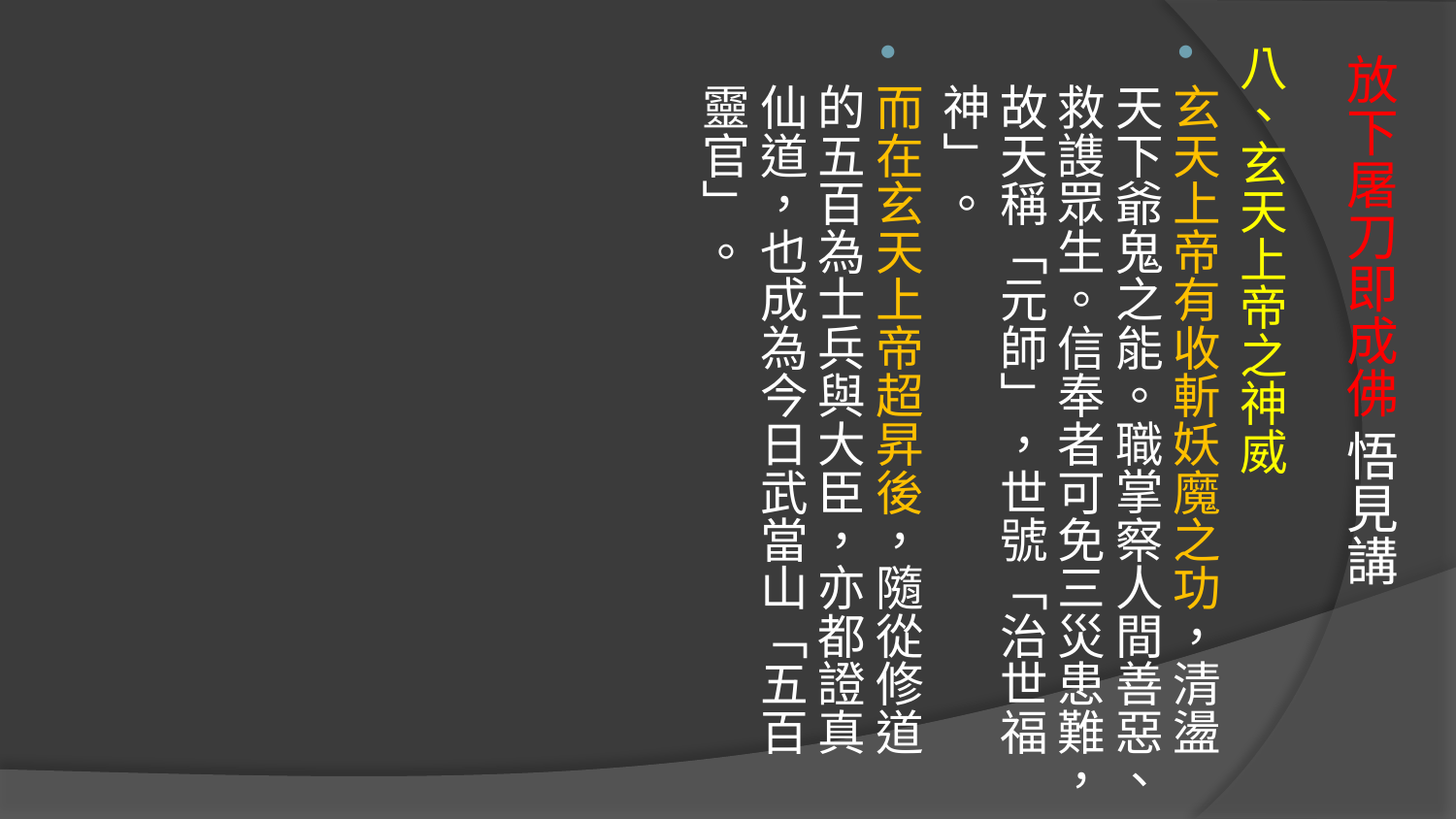

八、玄天上帝之神威
玄天上帝有收斬妖魔之功，清盪天下爺鬼之能。職掌察人間善惡、救謢眾生。信奉者可免三災患難，故天稱「元師」，世號「治世福神」。
而在玄天上帝超昇後，隨從修道的五百為士兵與大臣，亦都證真仙道，也成為今日武當山「五百靈官」。

# 放下屠刀即成佛 悟見講